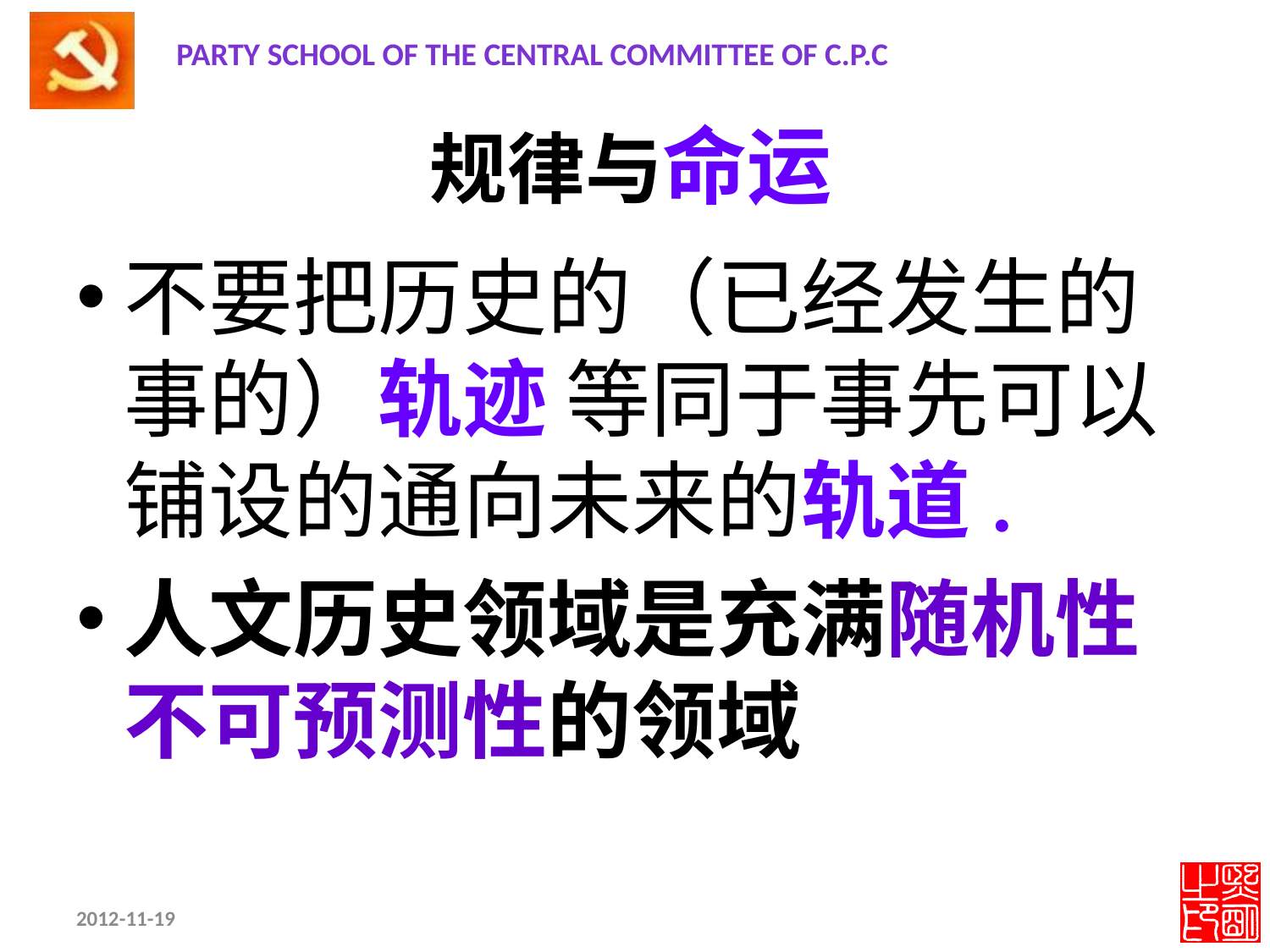

# 规律与命运
不要把历史的（已经发生的事的）轨迹 等同于事先可以铺设的通向未来的轨道.
人文历史领域是充满随机性不可预测性的领域
2012-11-19